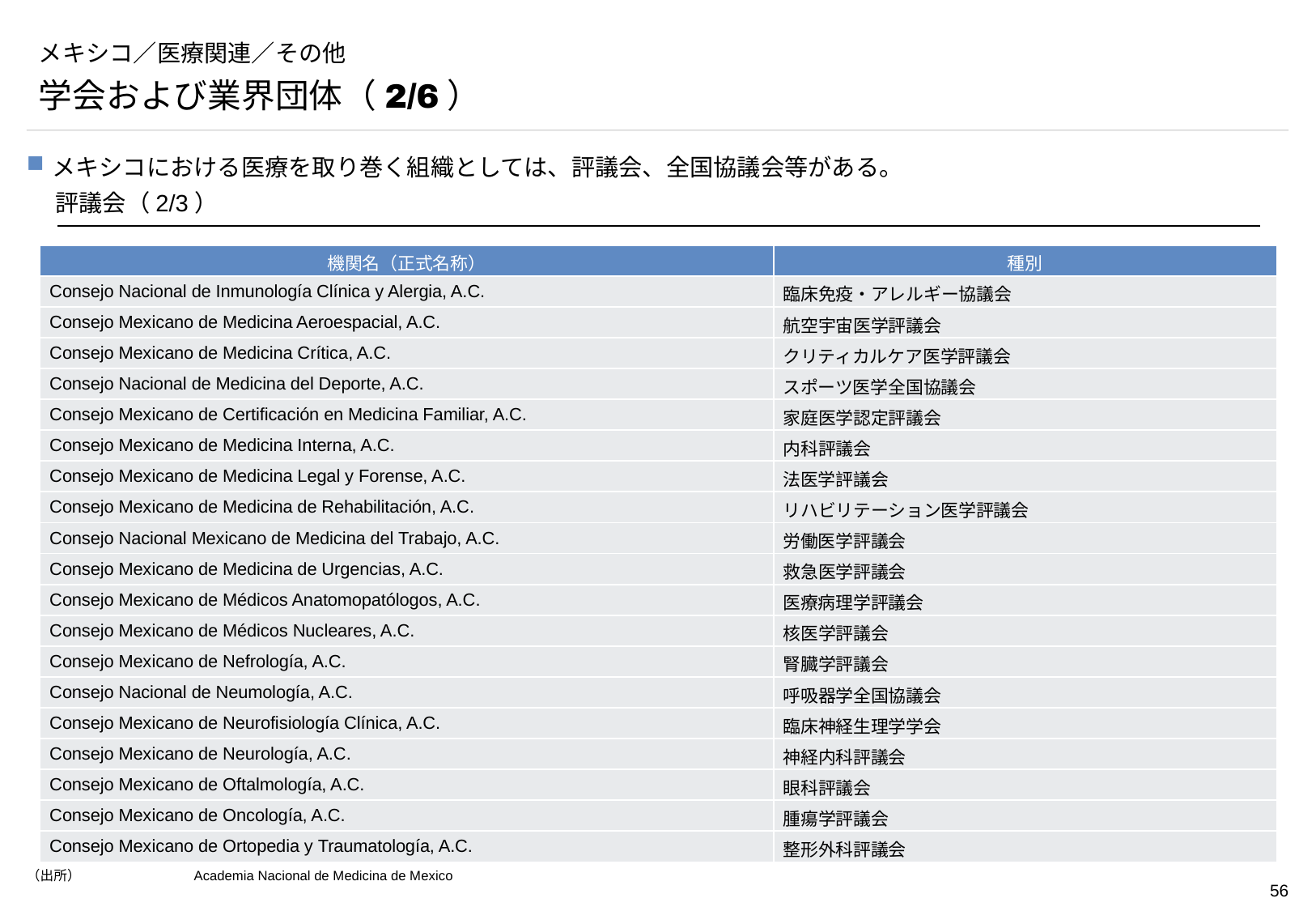

# メキシコ／医療関連／その他
学会および業界団体（2/6）
メキシコにおける医療を取り巻く組織としては、評議会、全国協議会等がある。
評議会（2/3）
| 機関名（正式名称） | 種別 |
| --- | --- |
| Consejo Nacional de Inmunología Clínica y Alergia, A.C. | 臨床免疫・アレルギー協議会 |
| Consejo Mexicano de Medicina Aeroespacial, A.C. | 航空宇宙医学評議会 |
| Consejo Mexicano de Medicina Crítica, A.C. | クリティカルケア医学評議会 |
| Consejo Nacional de Medicina del Deporte, A.C. | スポーツ医学全国協議会 |
| Consejo Mexicano de Certificación en Medicina Familiar, A.C. | 家庭医学認定評議会 |
| Consejo Mexicano de Medicina Interna, A.C. | 内科評議会 |
| Consejo Mexicano de Medicina Legal y Forense, A.C. | 法医学評議会 |
| Consejo Mexicano de Medicina de Rehabilitación, A.C. | リハビリテーション医学評議会 |
| Consejo Nacional Mexicano de Medicina del Trabajo, A.C. | 労働医学評議会 |
| Consejo Mexicano de Medicina de Urgencias, A.C. | 救急医学評議会 |
| Consejo Mexicano de Médicos Anatomopatólogos, A.C. | 医療病理学評議会 |
| Consejo Mexicano de Médicos Nucleares, A.C. | 核医学評議会 |
| Consejo Mexicano de Nefrología, A.C. | 腎臓学評議会 |
| Consejo Nacional de Neumología, A.C. | 呼吸器学全国協議会 |
| Consejo Mexicano de Neurofisiología Clínica, A.C. | 臨床神経生理学学会 |
| Consejo Mexicano de Neurología, A.C. | 神経内科評議会 |
| Consejo Mexicano de Oftalmología, A.C. | 眼科評議会 |
| Consejo Mexicano de Oncología, A.C. | 腫瘍学評議会 |
| Consejo Mexicano de Ortopedia y Traumatología, A.C. | 整形外科評議会 |
（出所）	Academia Nacional de Medicina de Mexico